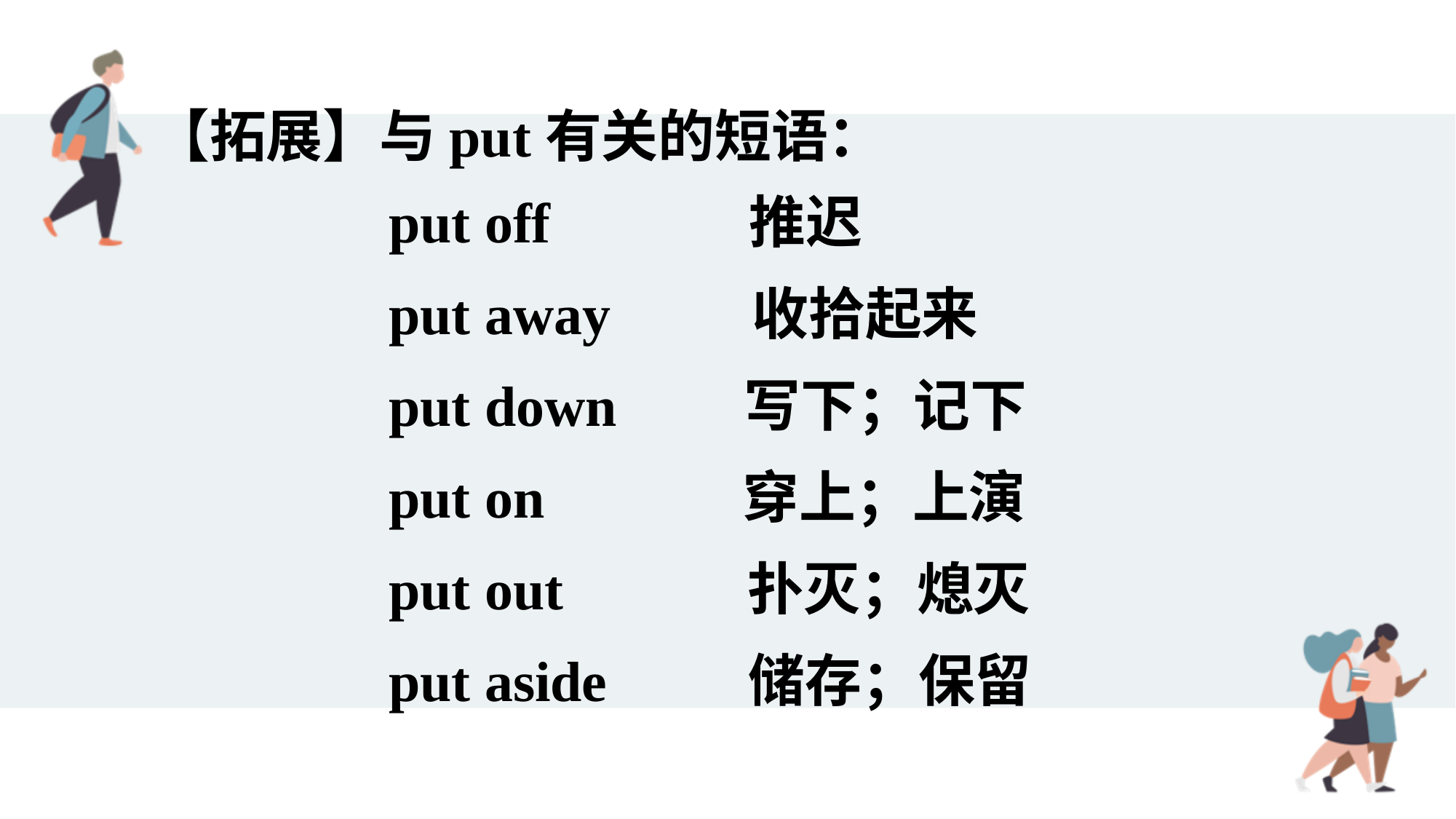

【拓展】与put有关的短语：
put off             推迟
put away         收拾起来
put down        写下；记下
put on             穿上；上演
put out            扑灭；熄灭
put aside         储存；保留